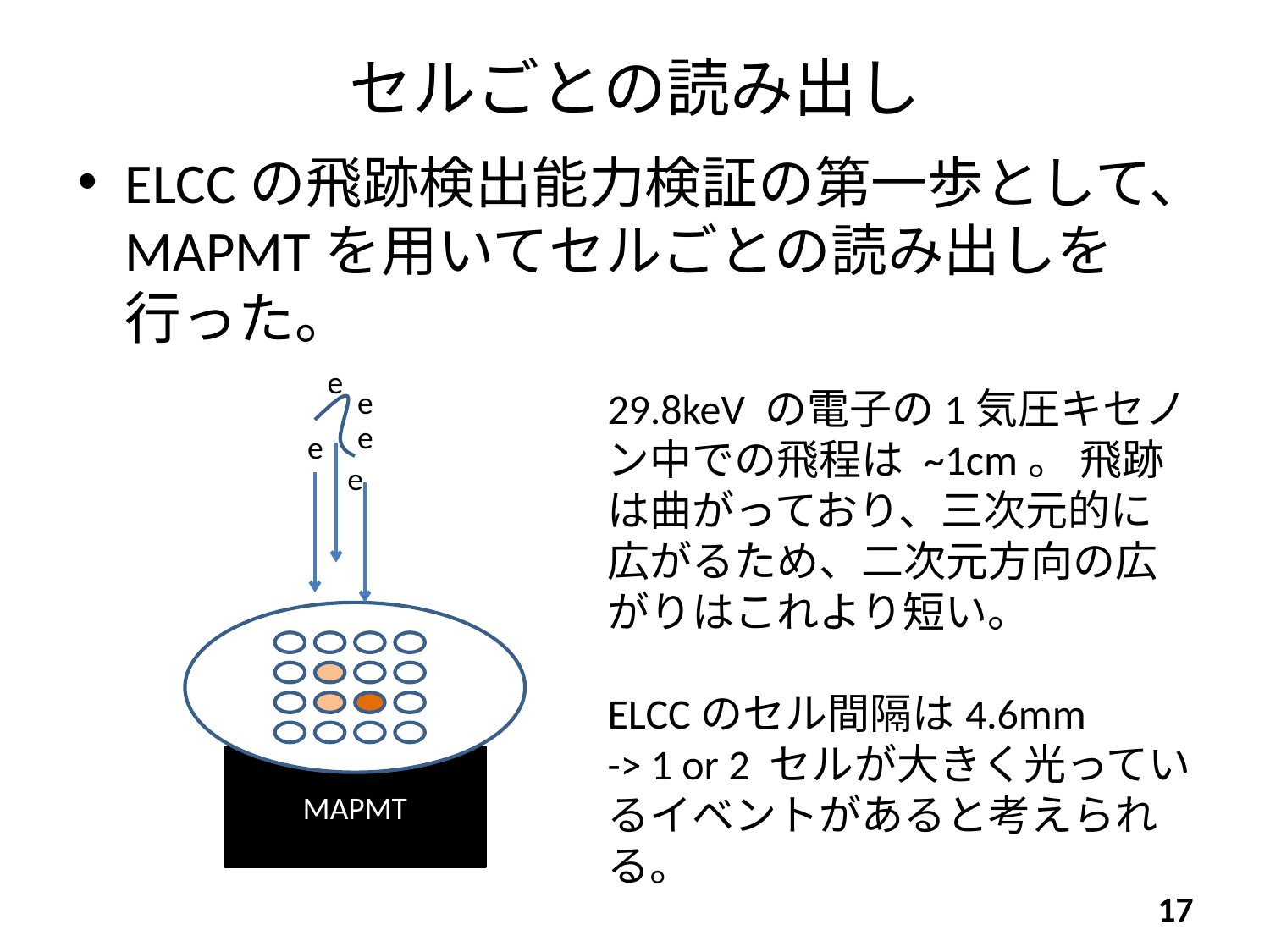

# セルごとの読み出し
ELCCの飛跡検出能力検証の第一歩として、MAPMTを用いてセルごとの読み出しを行った。
e
e
29.8keV の電子の1気圧キセノン中での飛程は ~1cm。 飛跡は曲がっており、三次元的に広がるため、二次元方向の広がりはこれより短い。

ELCCのセル間隔は4.6mm
-> 1 or 2 セルが大きく光っているイベントがあると考えられる。

e
e
e

MAPMT
17